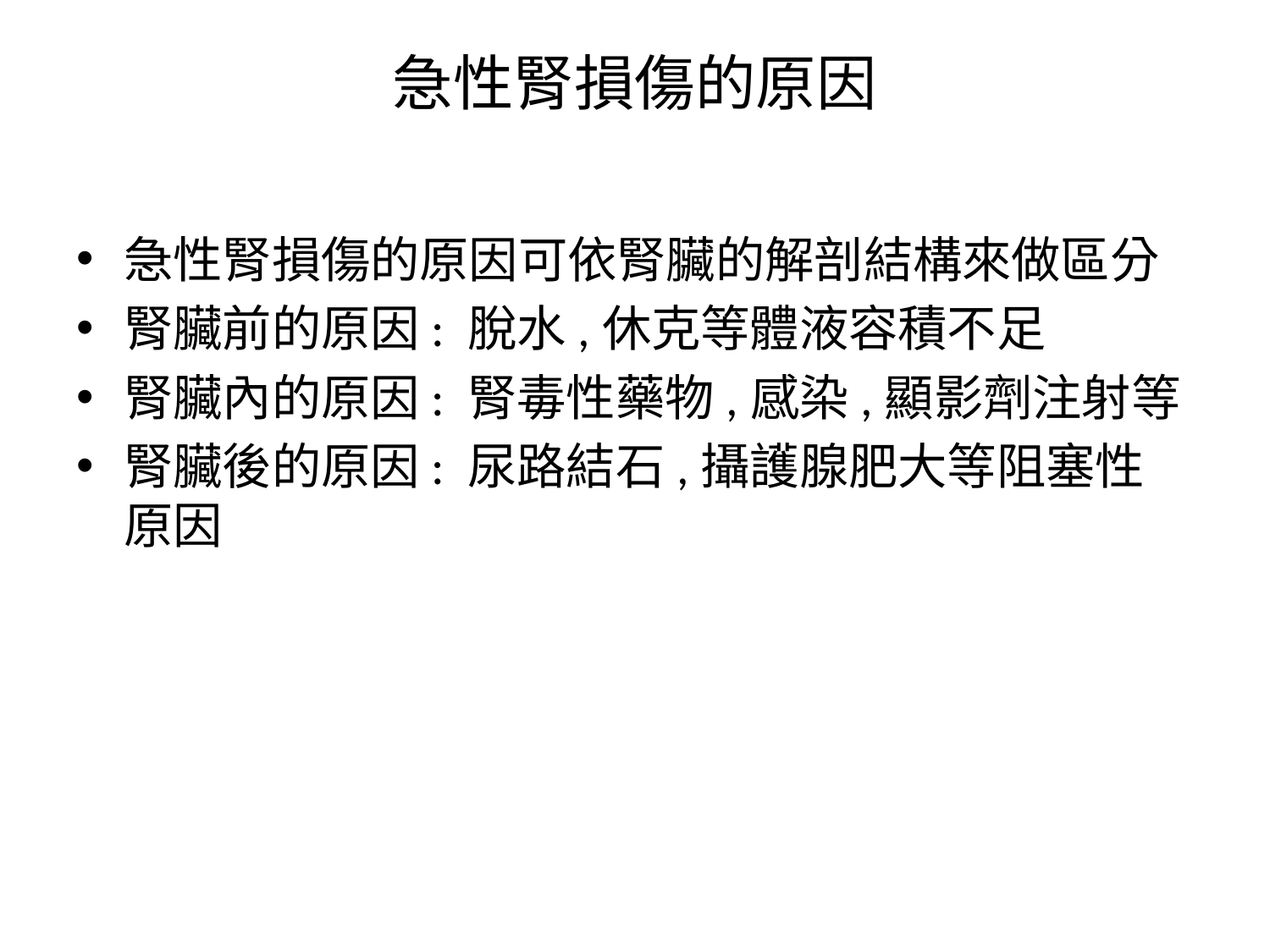

# 急性腎損傷的原因
急性腎損傷的原因可依腎臟的解剖結構來做區分
腎臟前的原因: 脫水,休克等體液容積不足
腎臟內的原因: 腎毒性藥物,感染,顯影劑注射等
腎臟後的原因: 尿路結石,攝護腺肥大等阻塞性原因